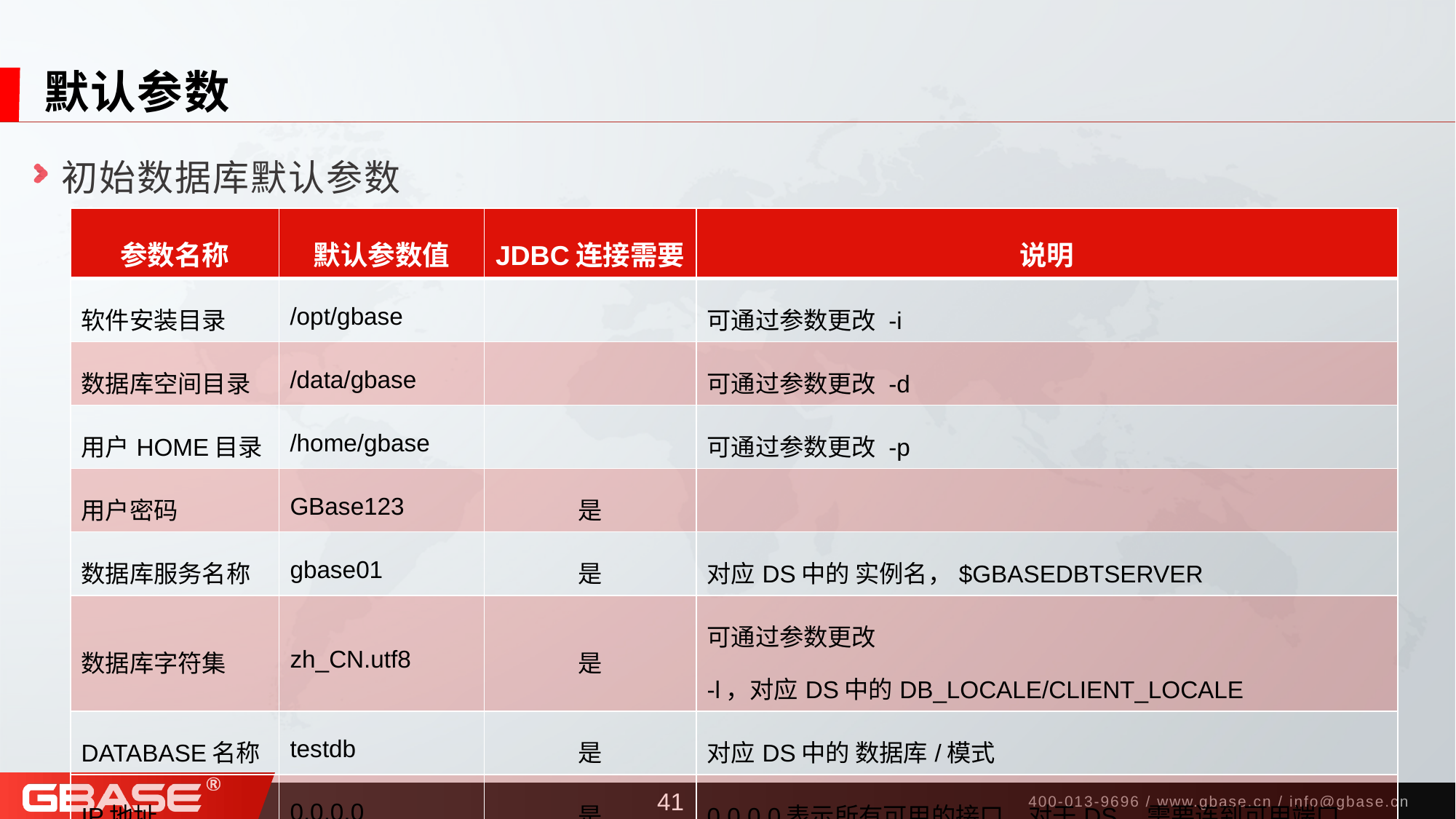

# 默认参数
初始数据库默认参数

| 参数名称 | 默认参数值 | JDBC连接需要 | 说明 |
| --- | --- | --- | --- |
| 软件安装目录 | /opt/gbase |  | 可通过参数更改 -i |
| 数据库空间目录 | /data/gbase |  | 可通过参数更改 -d |
| 用户HOME目录 | /home/gbase |  | 可通过参数更改 -p |
| 用户密码 | GBase123 | 是 |  |
| 数据库服务名称 | gbase01 | 是 | 对应DS中的 实例名，$GBASEDBTSERVER |
| 数据库字符集 | zh\_CN.utf8 | 是 | 可通过参数更改 -l，对应DS中的DB\_LOCALE/CLIENT\_LOCALE |
| DATABASE名称 | testdb | 是 | 对应DS中的 数据库/模式 |
| IP地址 | 0.0.0.0 | 是 | 0.0.0.0表示所有可用的接口，对于DS，需要连到可用端口 |
| 端口号 | 9088 | 是 | 对应DS中的 端口号 |